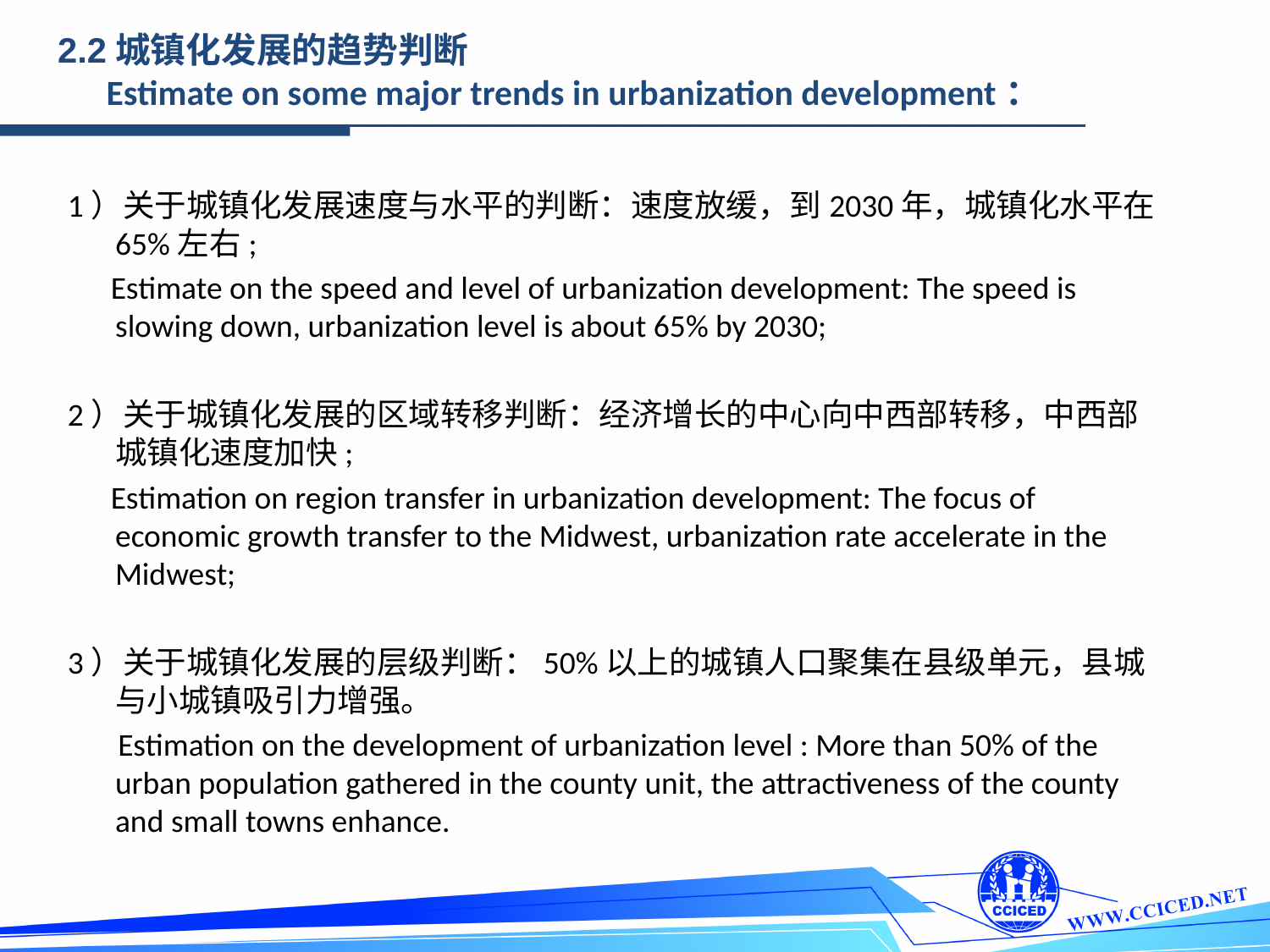

2.2城镇化发展的趋势判断
     Estimate on some major trends in urbanization development：

1）关于城镇化发展速度与水平的判断：速度放缓，到2030年，城镇化水平在65%左右;
      Estimate on the speed and level of urbanization development: The speed is slowing down, urbanization level is about 65% by 2030;

2）关于城镇化发展的区域转移判断：经济增长的中心向中西部转移，中西部城镇化速度加快;
      Estimation on region transfer in urbanization development: The focus of economic growth transfer to the Midwest, urbanization rate accelerate in the Midwest;

3）关于城镇化发展的层级判断：50%以上的城镇人口聚集在县级单元，县城与小城镇吸引力增强。
       Estimation on the development of urbanization level : More than 50% of the urban population gathered in the county unit, the attractiveness of the county and small towns enhance.